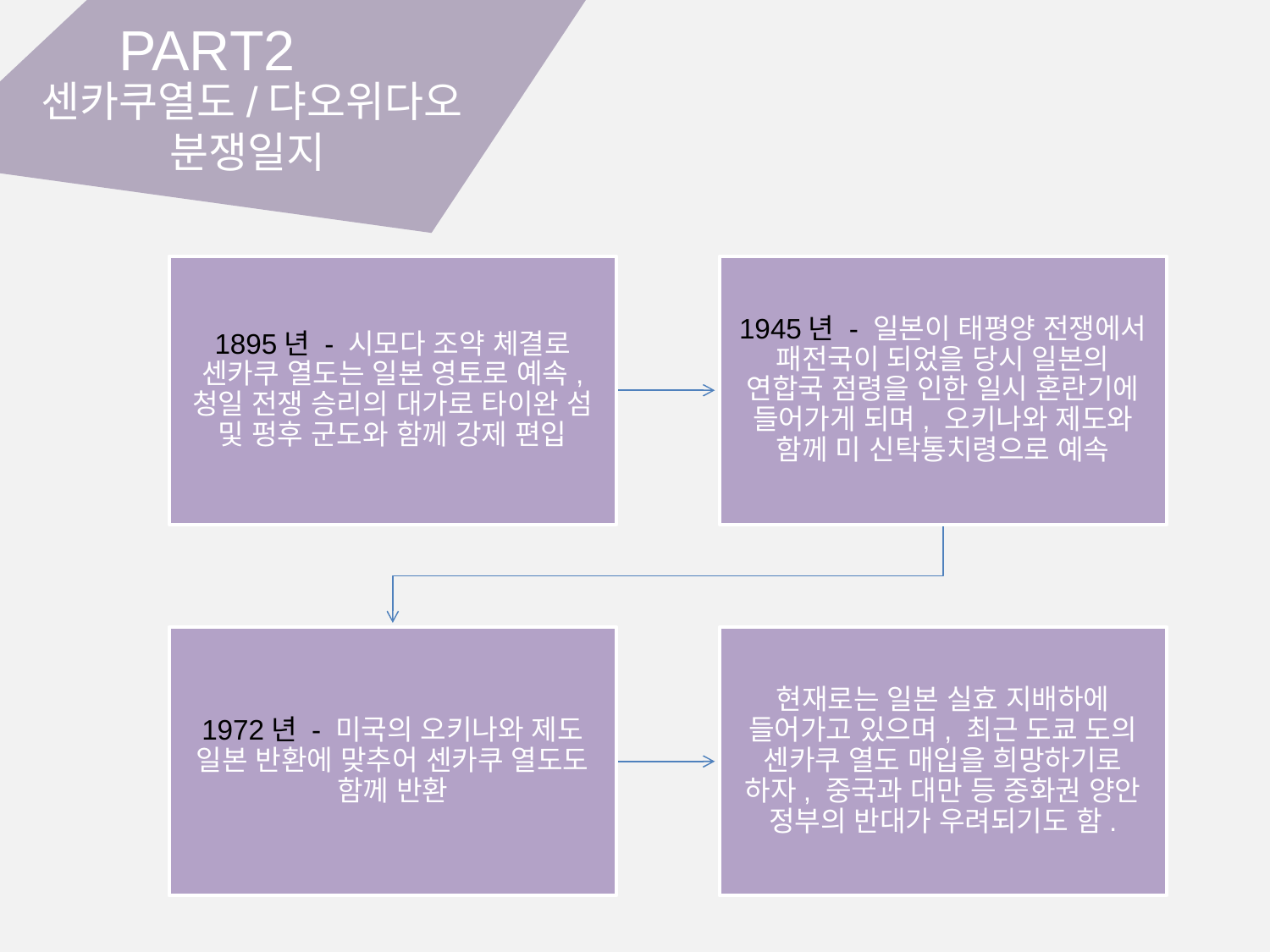

PART2
센카쿠열도/댜오위다오
          분쟁일지

1895년 - 시모다 조약 체결로 센카쿠 열도는 일본 영토로 예속, 청일 전쟁 승리의 대가로 타이완 섬 및 펑후 군도와 함께 강제 편입

1945년 - 일본이 태평양 전쟁에서 패전국이 되었을 당시 일본의 연합국 점령을 인한 일시 혼란기에 들어가게 되며, 오키나와 제도와 함께 미 신탁통치령으로 예속

1972년 - 미국의 오키나와 제도 일본 반환에 맞추어 센카쿠 열도도 함께 반환
현재로는 일본 실효 지배하에 들어가고 있으며, 최근 도쿄 도의 센카쿠 열도 매입을 희망하기로 하자, 중국과 대만 등 중화권 양안 정부의 반대가 우려되기도 함.
분쟁
양국 간 입장